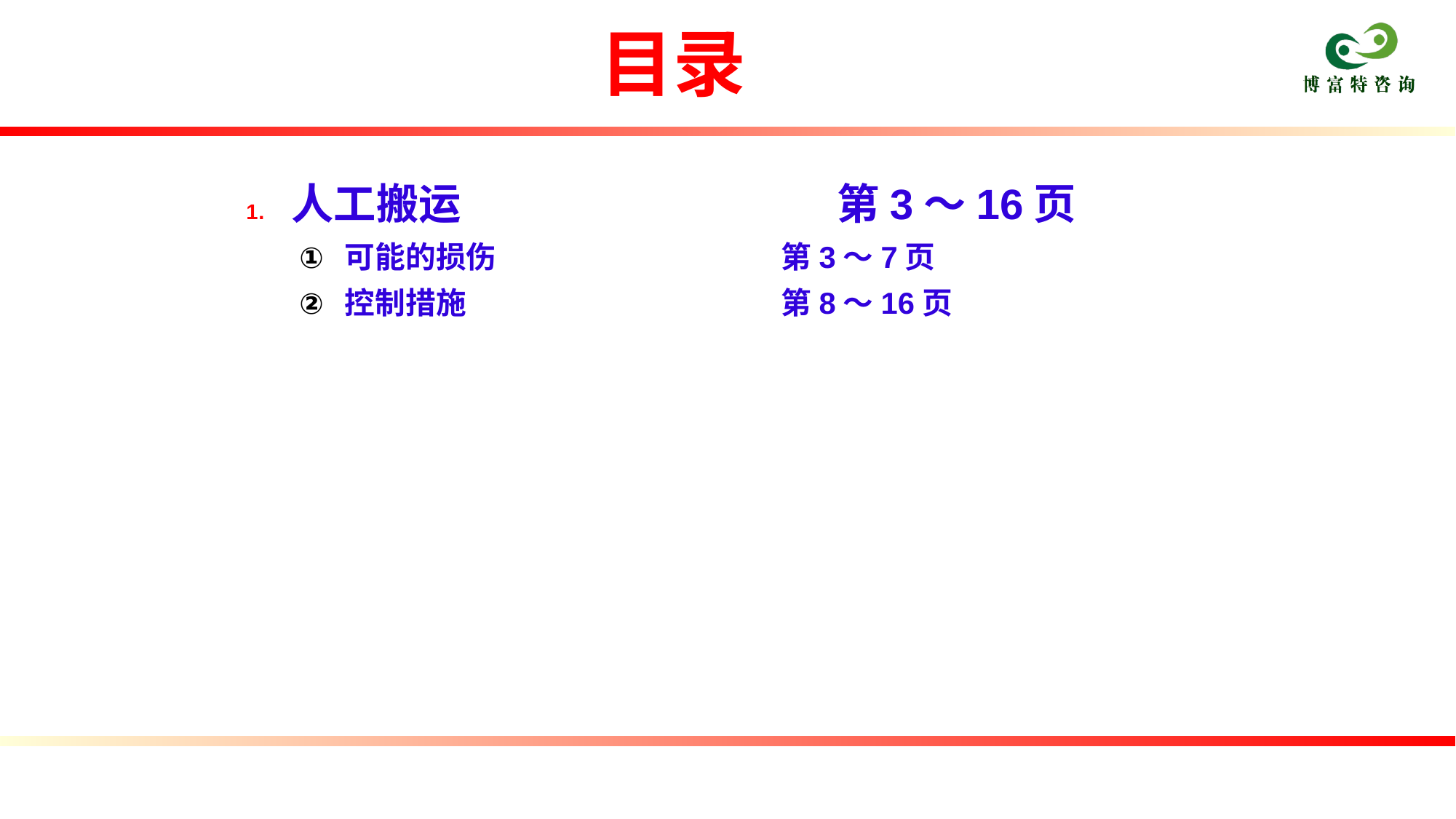

# 目录
人工搬运				第3～16页
可能的损伤			第3～7页
控制措施			第8～16页